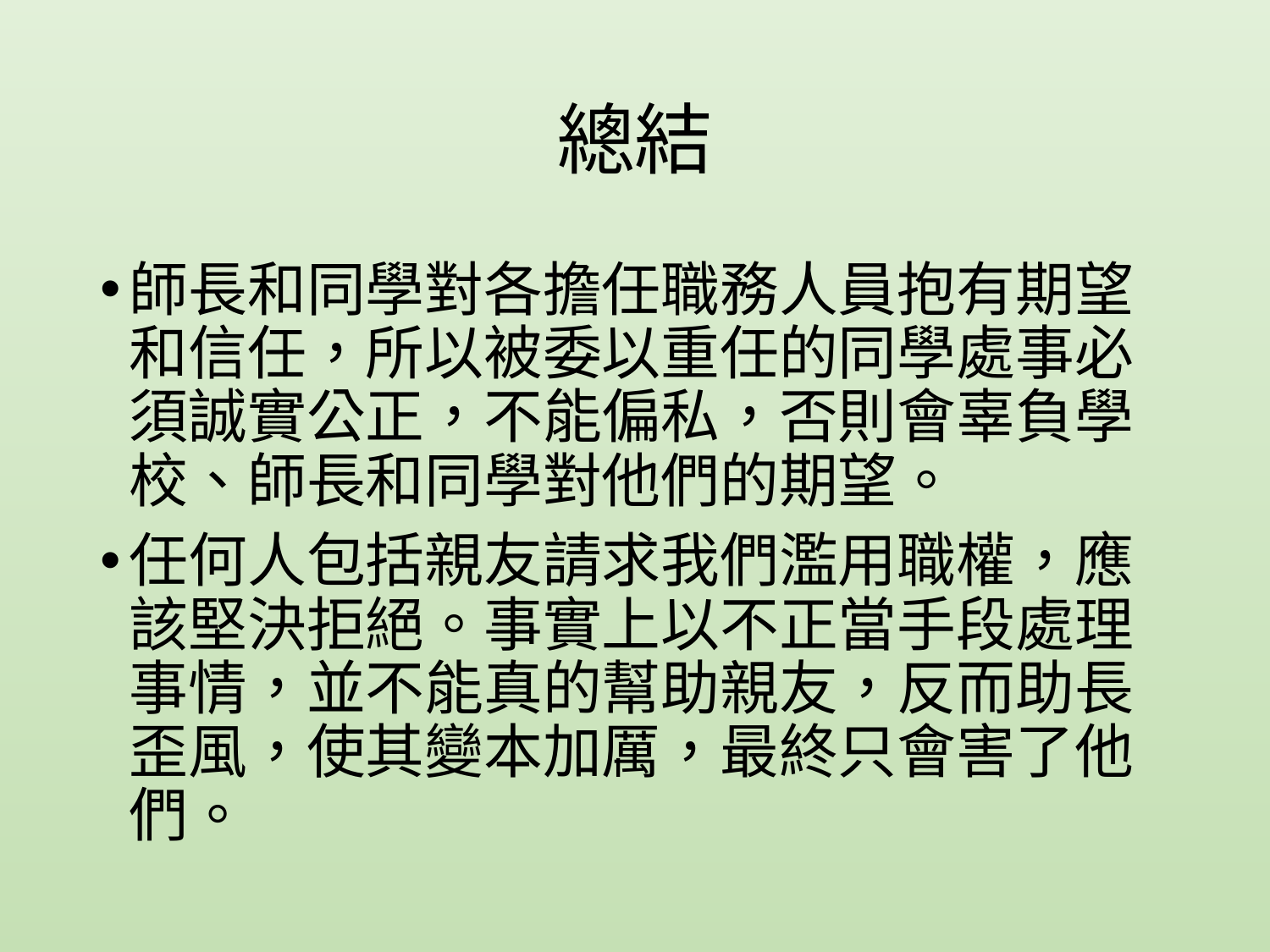

# 總結
師長和同學對各擔任職務人員抱有期望和信任，所以被委以重任的同學處事必須誠實公正，不能偏私，否則會辜負學校、師長和同學對他們的期望。
任何人包括親友請求我們濫用職權，應該堅決拒絕。事實上以不正當手段處理事情，並不能真的幫助親友，反而助長歪風，使其變本加厲，最終只會害了他們。